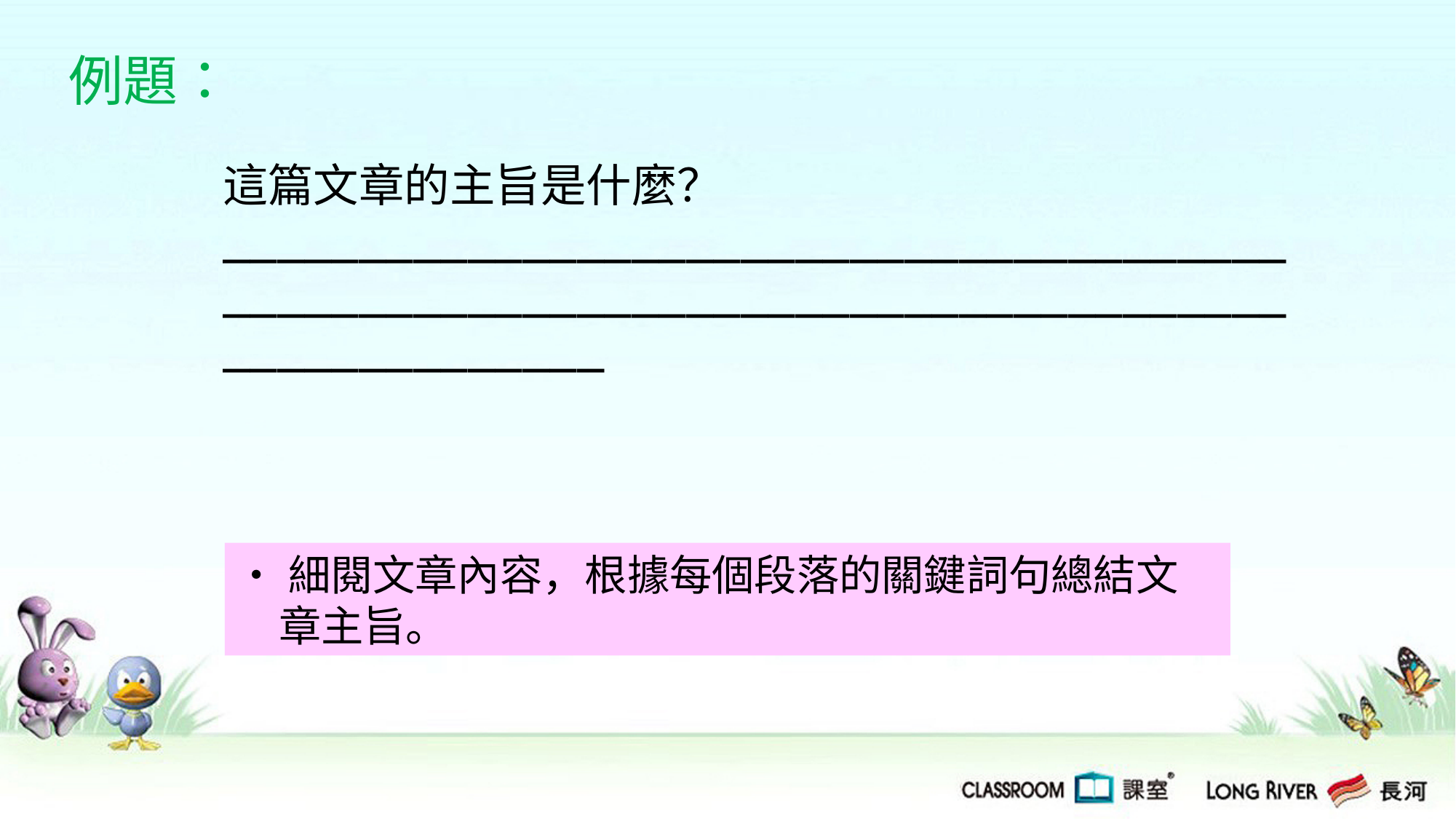

例題：
這篇文章的主旨是什麼？____________________________________________________________________________________________
‧細閱文章內容，根據每個段落的關鍵詞句總結文章主旨。